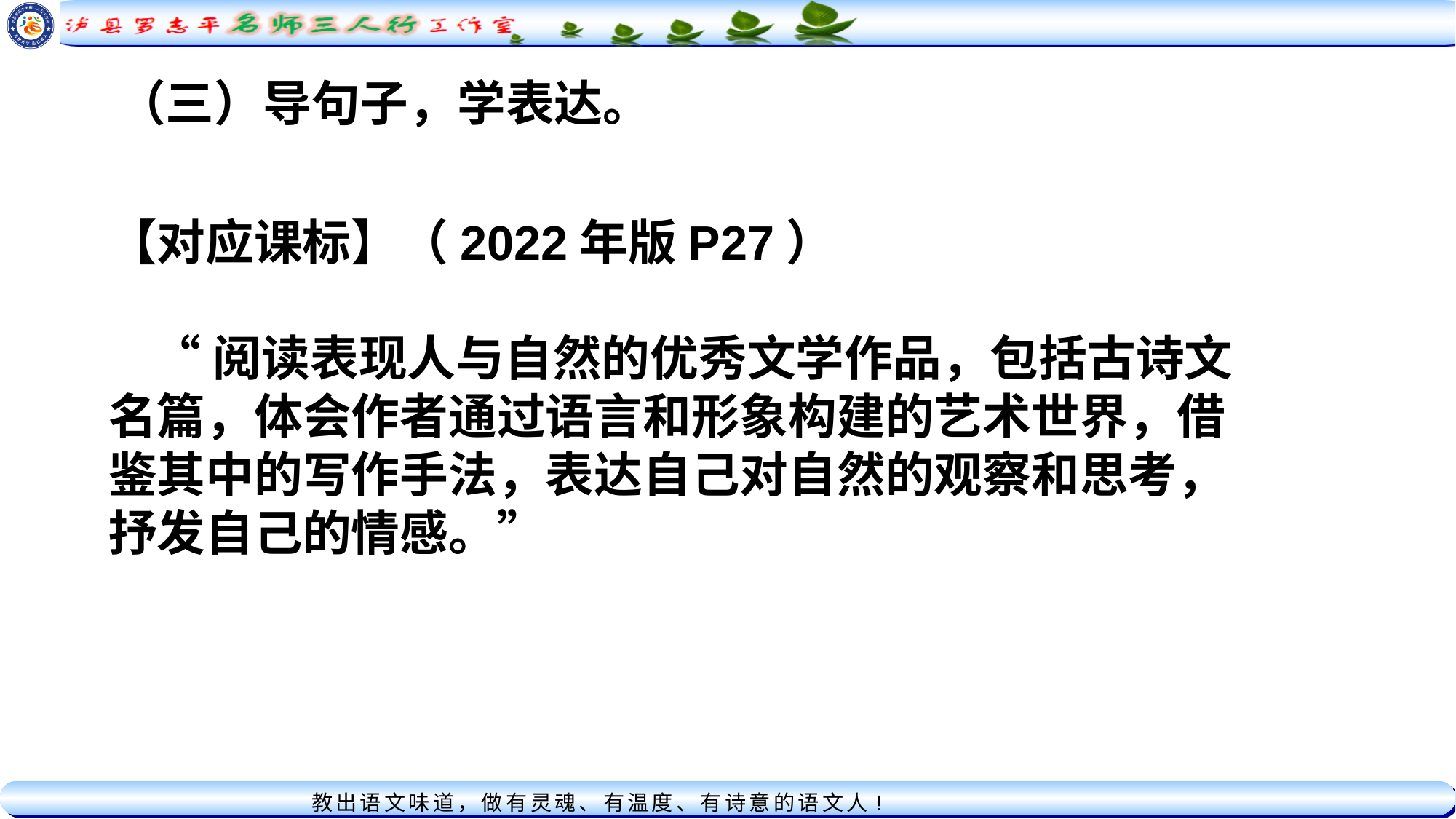

（三）导句子，学表达。
【对应课标】（2022年版P27）

    “阅读表现人与自然的优秀文学作品，包括古诗文名篇，体会作者通过语言和形象构建的艺术世界，借鉴其中的写作手法，表达自己对自然的观察和思考，抒发自己的情感。”